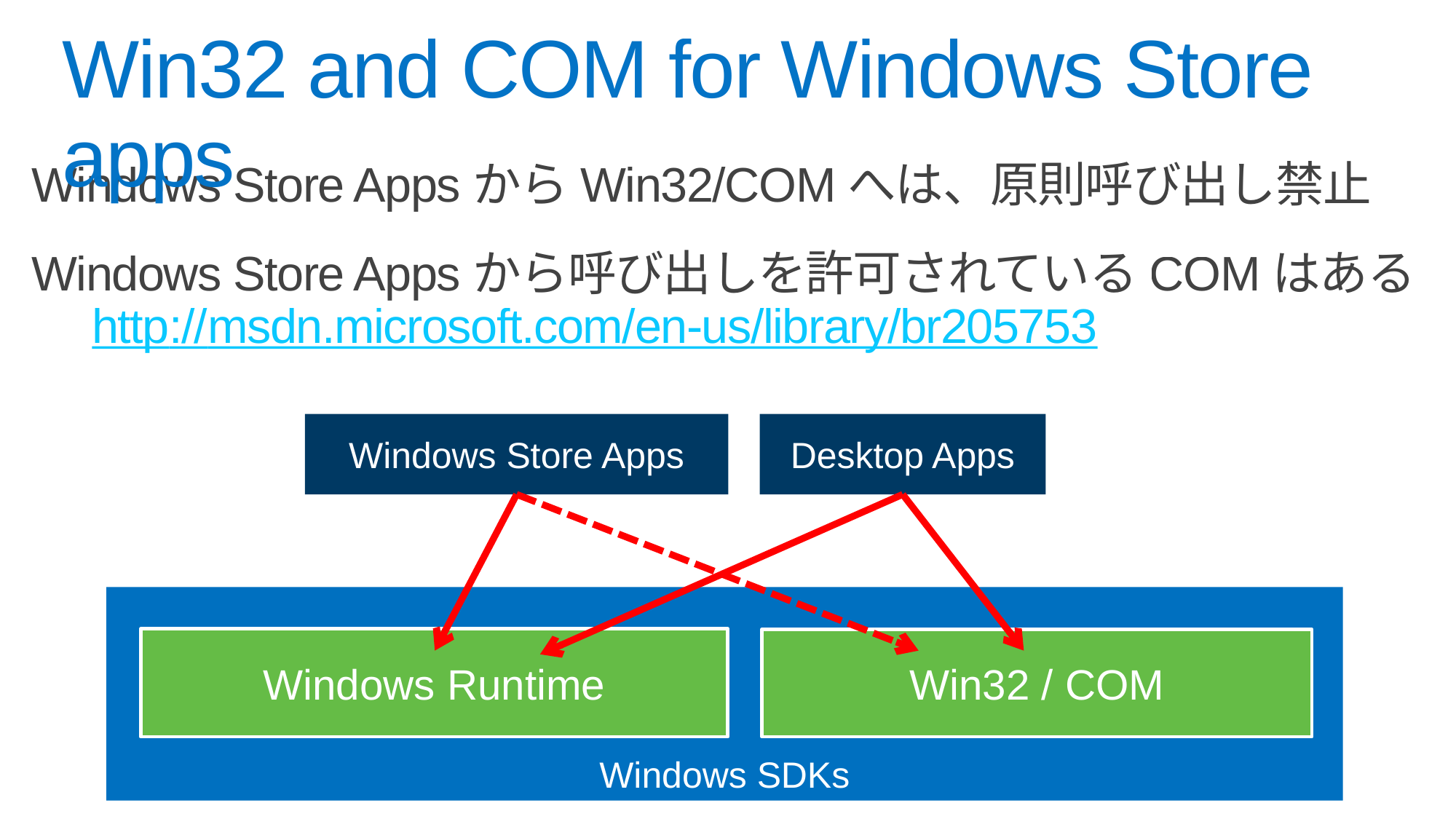

# Win32 and COM for Windows Store apps
Windows Store AppsからWin32/COMへは、原則呼び出し禁止
Windows Store Appsから呼び出しを許可されているCOMはある
　http://msdn.microsoft.com/en-us/library/br205753
Desktop Apps
Windows Store Apps
Windows SDKs
Windows Runtime
Win32 / COM